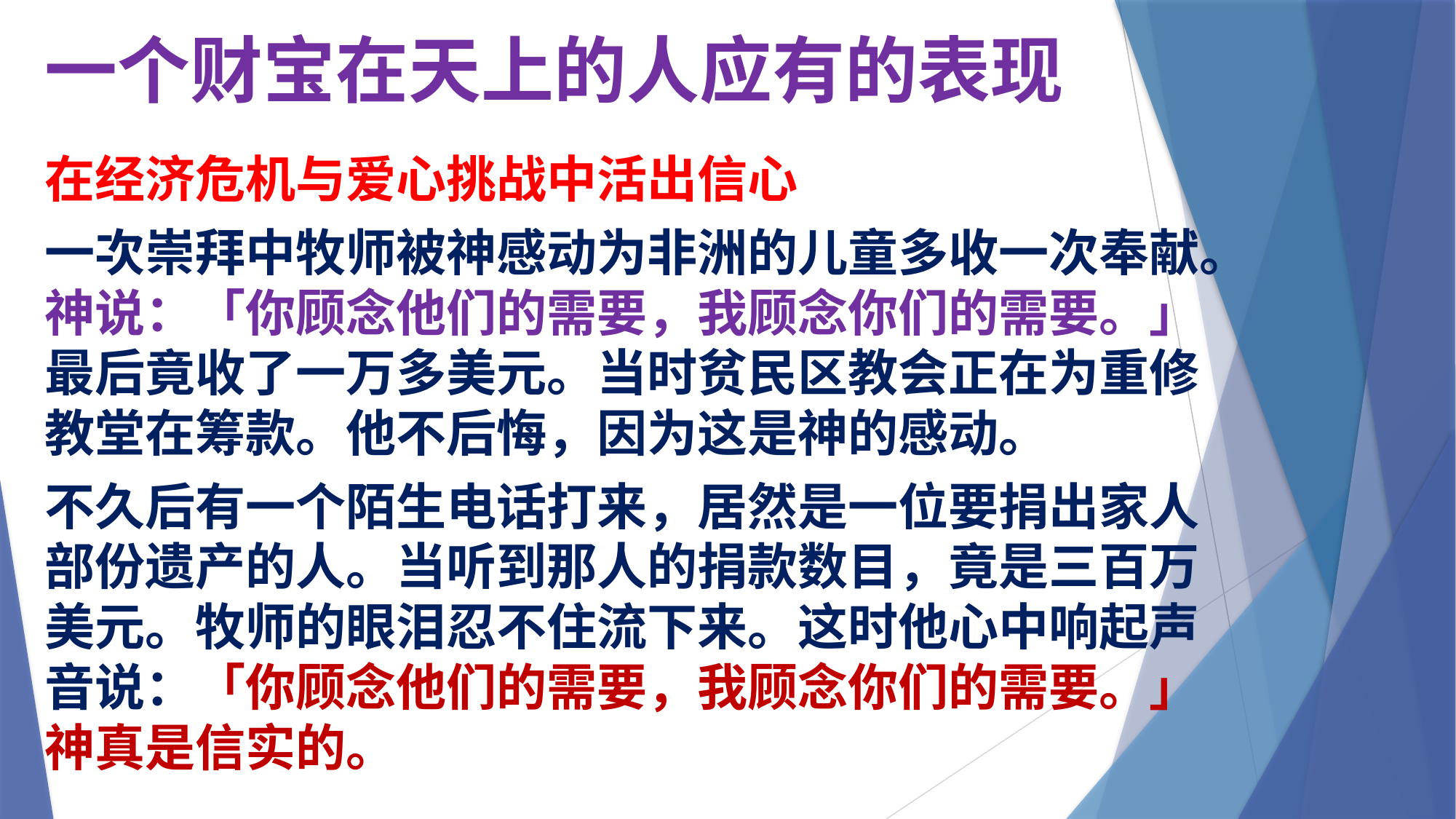

# 一个财宝在天上的人应有的表现
在经济危机与爱心挑战中活出信心
一次崇拜中牧师被神感动为非洲的儿童多收一次奉献。神说：「你顾念他们的需要，我顾念你们的需要。」最后竟收了一万多美元。当时贫民区教会正在为重修教堂在筹款。他不后悔，因为这是神的感动。
不久后有一个陌生电话打来，居然是一位要捐出家人部份遗产的人。当听到那人的捐款数目，竟是三百万美元。牧师的眼泪忍不住流下来。这时他心中响起声音说：「你顾念他们的需要，我顾念你们的需要。」神真是信实的。